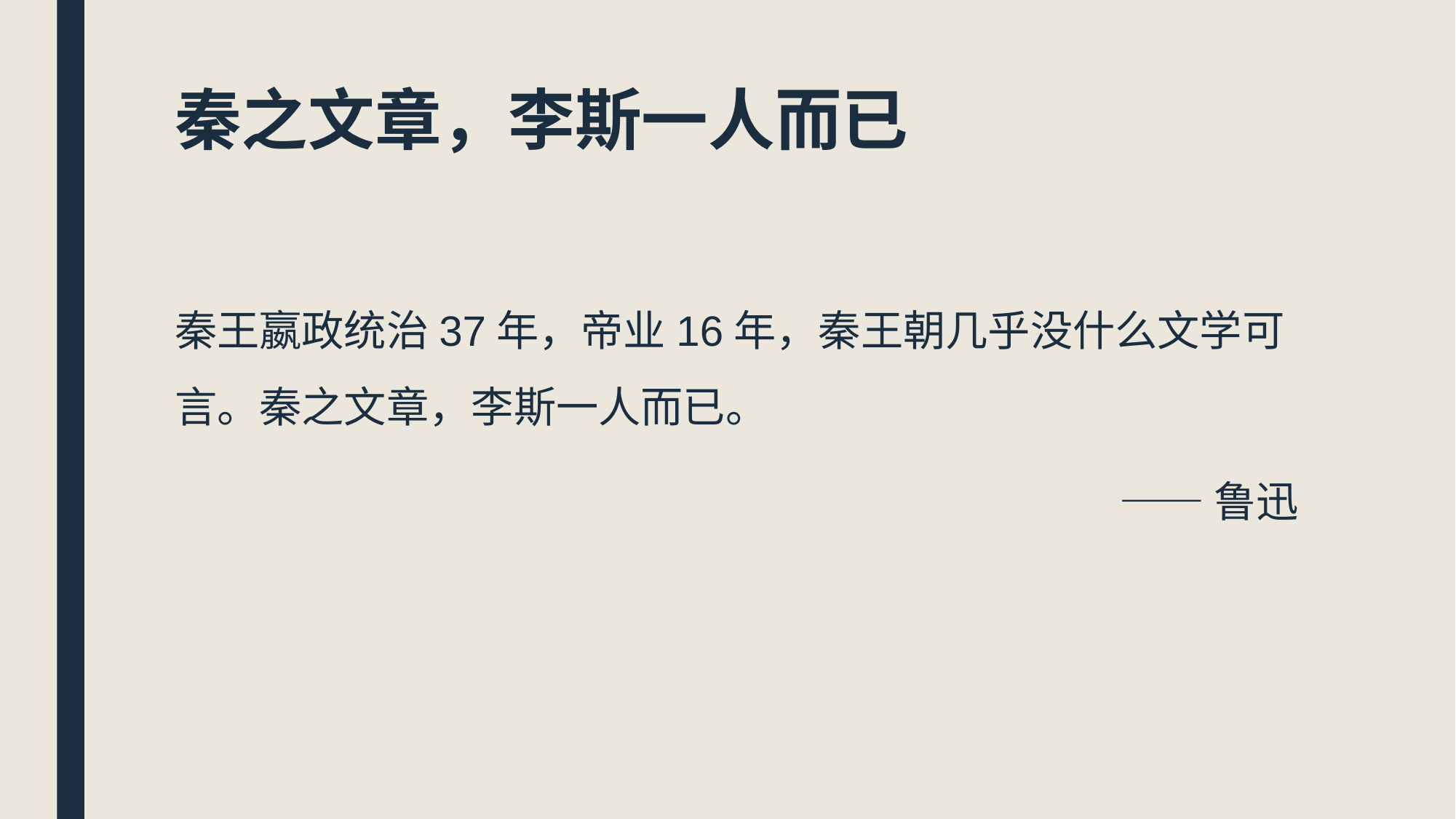

# 秦之文章，李斯一人而已
秦王嬴政统治37年，帝业16年，秦王朝几乎没什么文学可言。秦之文章，李斯一人而已。
——鲁迅